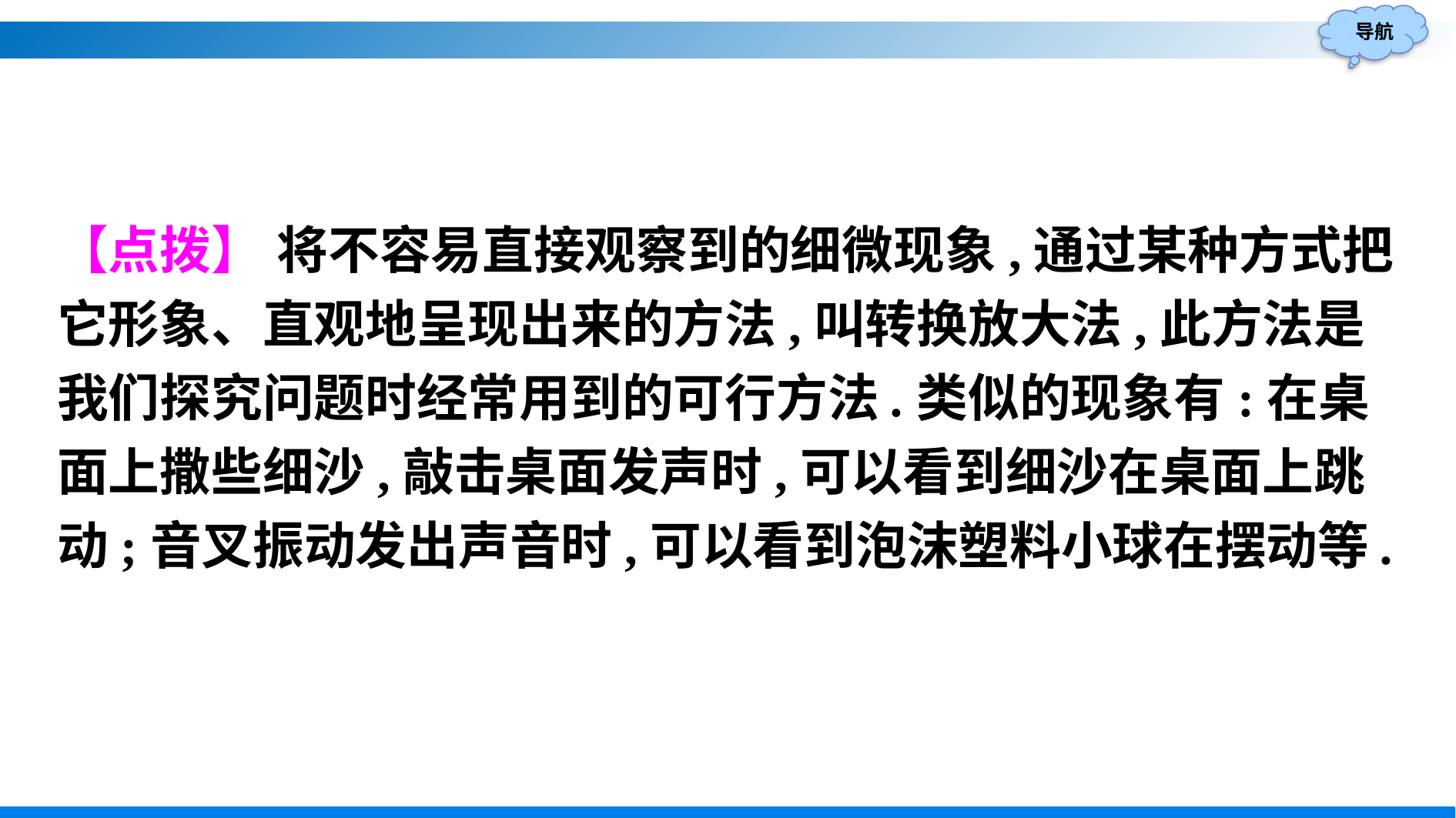

【点拨】 将不容易直接观察到的细微现象,通过某种方式把它形象、直观地呈现出来的方法,叫转换放大法,此方法是我们探究问题时经常用到的可行方法.类似的现象有:在桌面上撒些细沙,敲击桌面发声时,可以看到细沙在桌面上跳动;音叉振动发出声音时,可以看到泡沫塑料小球在摆动等.